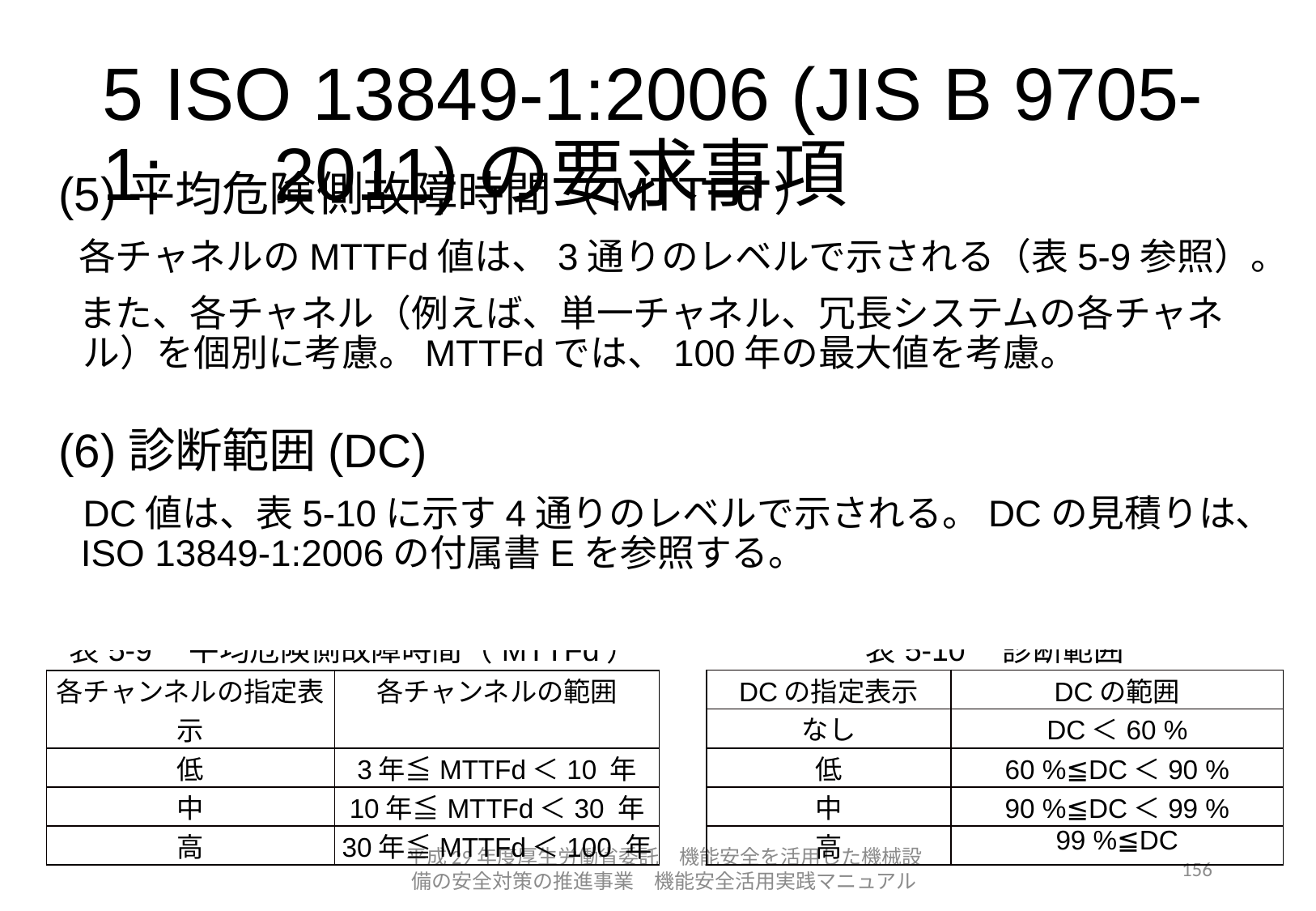

# 5 ISO 13849-1:2006 (JIS B 9705-1:　2011)の要求事項
(5)平均危険側故障時間（MTTFd）
各チャネルのMTTFd値は、3通りのレベルで示される（表5-9参照）。
また、各チャネル（例えば、単一チャネル、冗長システムの各チャネル）を個別に考慮。MTTFdでは、100年の最大値を考慮。

(6)診断範囲(DC)
DC値は、表5-10に示す4通りのレベルで示される。DCの見積りは、ISO 13849-1:2006の付属書Eを参照する。

| 表5-10　診断範囲 |  |
| --- | --- |
| DCの指定表示 | DCの範囲 |
| なし | DC＜60 % |
| 低 | 60 %≦DC＜90 % |
| 中 | 90 %≦DC＜99 % |
| 高 | 99 %≦DC |
| 表5-9　平均危険側故障時間（MTTFd） |  |
| --- | --- |
| 各チャンネルの指定表示 | 各チャンネルの範囲 |
| 低 | 3年≦MTTFd＜10 年 |
| 中 | 10年≦MTTFd＜30 年 |
| 高 | 30年≦MTTFd＜100 年 |
平成29年度厚生労働省委託　機能安全を活用した機械設備の安全対策の推進事業　機能安全活用実践マニュアル
156